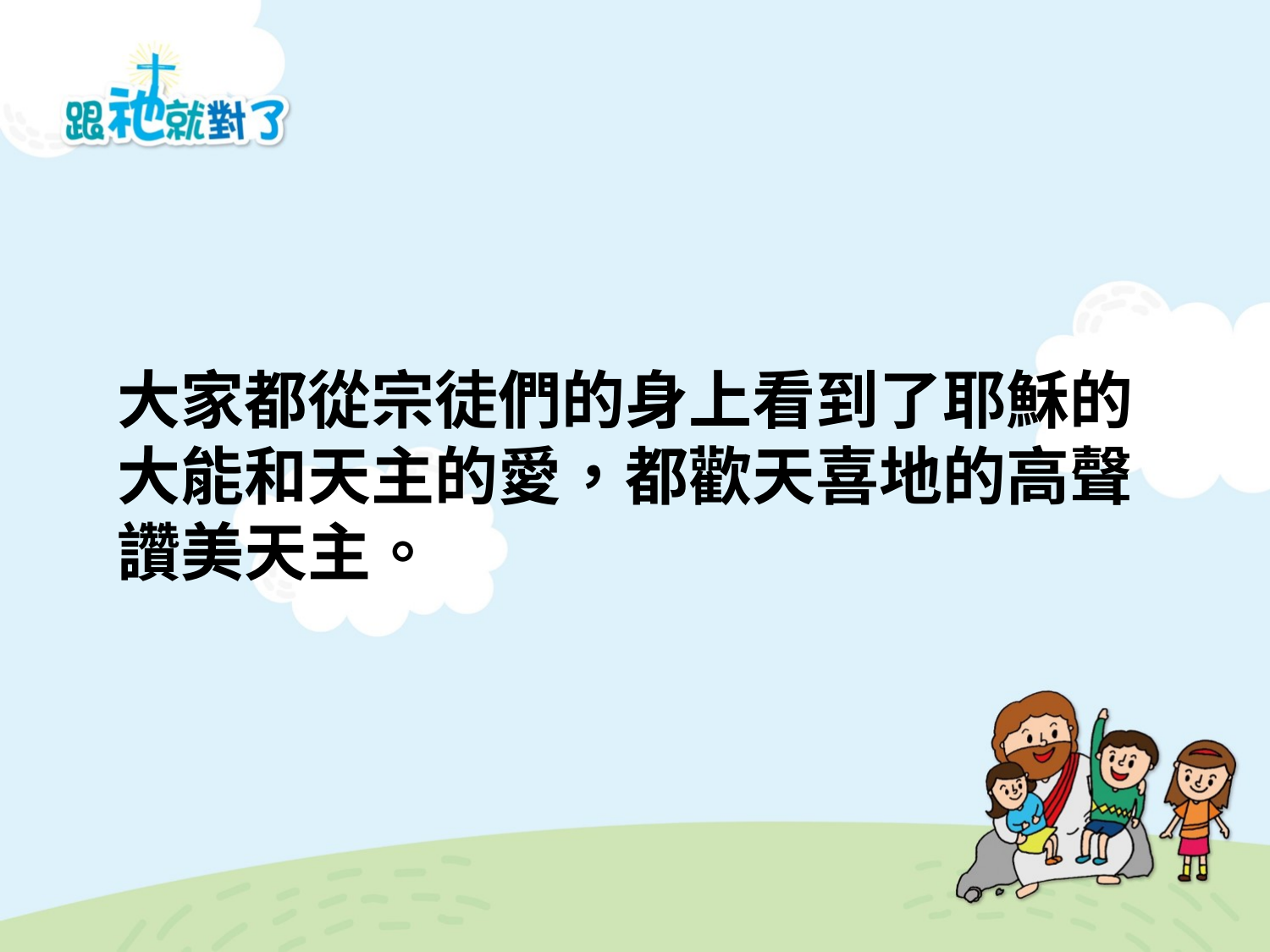

大家都從宗徒們的身上看到了耶穌的大能和天主的愛，都歡天喜地的高聲讚美天主。